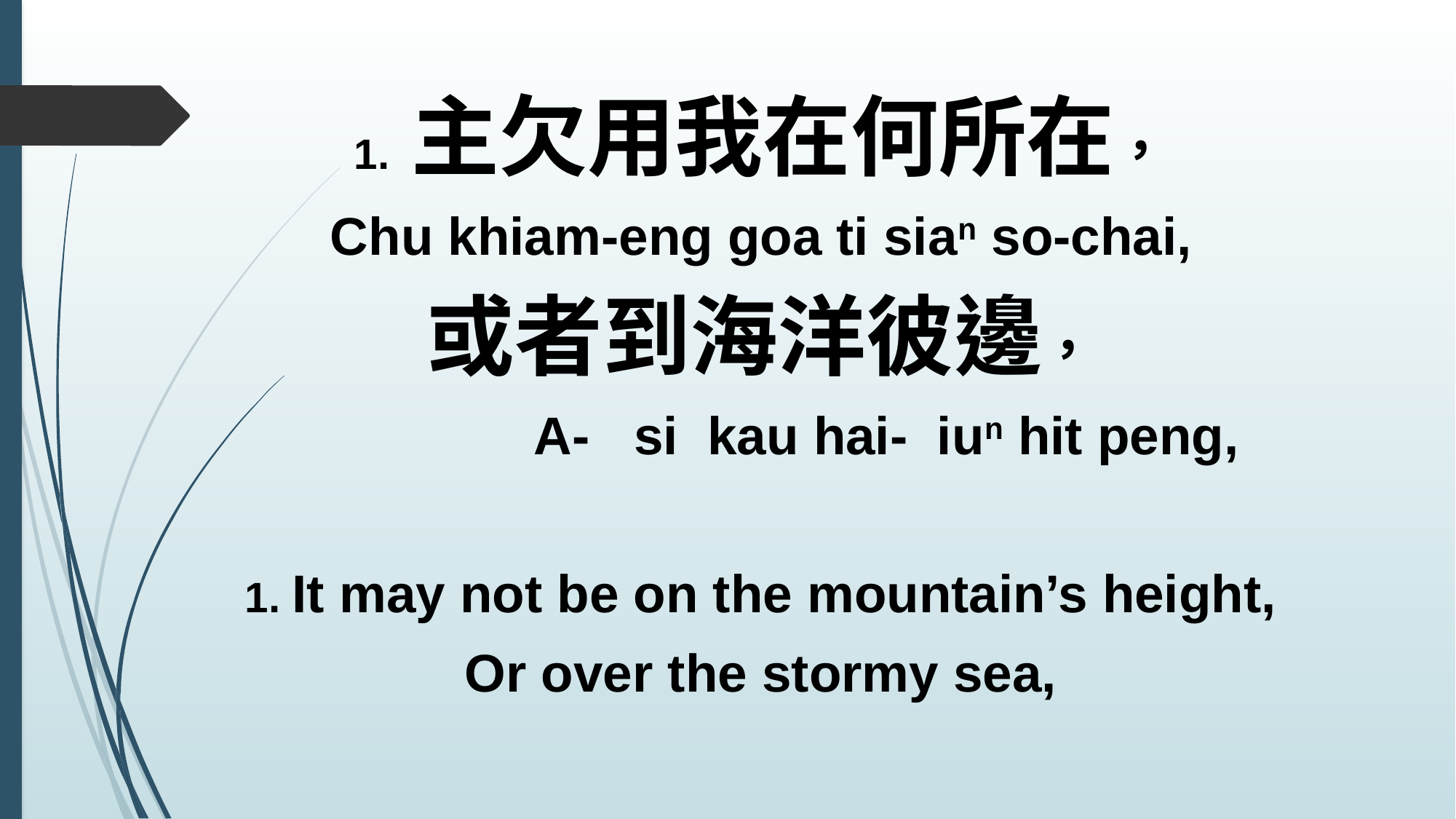

1. 主欠用我在何所在，
Chu khiam-eng goa ti sian so-chai,
或者到海洋彼邊，
                      A-   si  kau hai-  iun hit peng,

1. It may not be on the mountain’s height,
Or over the stormy sea,